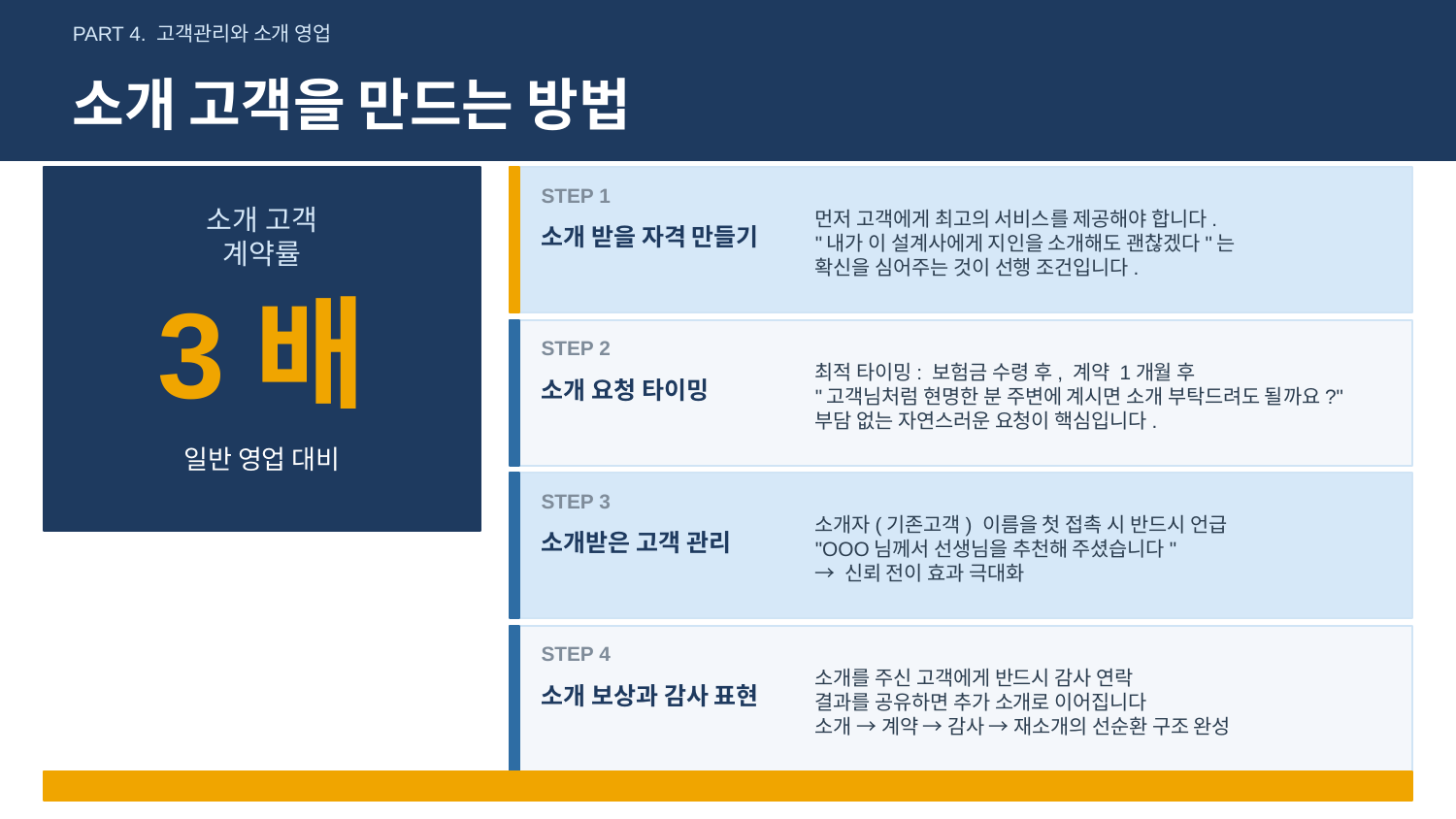

PART 4. 고객관리와 소개 영업
소개 고객을 만드는 방법

STEP 1
먼저 고객에게 최고의 서비스를 제공해야 합니다.
"내가 이 설계사에게 지인을 소개해도 괜찮겠다"는
확신을 심어주는 것이 선행 조건입니다.
소개 고객
계약률
소개 받을 자격 만들기
3배

STEP 2
최적 타이밍: 보험금 수령 후, 계약 1개월 후
"고객님처럼 현명한 분 주변에 계시면 소개 부탁드려도 될까요?"
부담 없는 자연스러운 요청이 핵심입니다.
소개 요청 타이밍
일반 영업 대비

STEP 3
소개자(기존고객) 이름을 첫 접촉 시 반드시 언급
"OOO님께서 선생님을 추천해 주셨습니다"
→ 신뢰 전이 효과 극대화
소개받은 고객 관리

STEP 4
소개를 주신 고객에게 반드시 감사 연락
결과를 공유하면 추가 소개로 이어집니다
소개 → 계약 → 감사 → 재소개의 선순환 구조 완성
소개 보상과 감사 표현